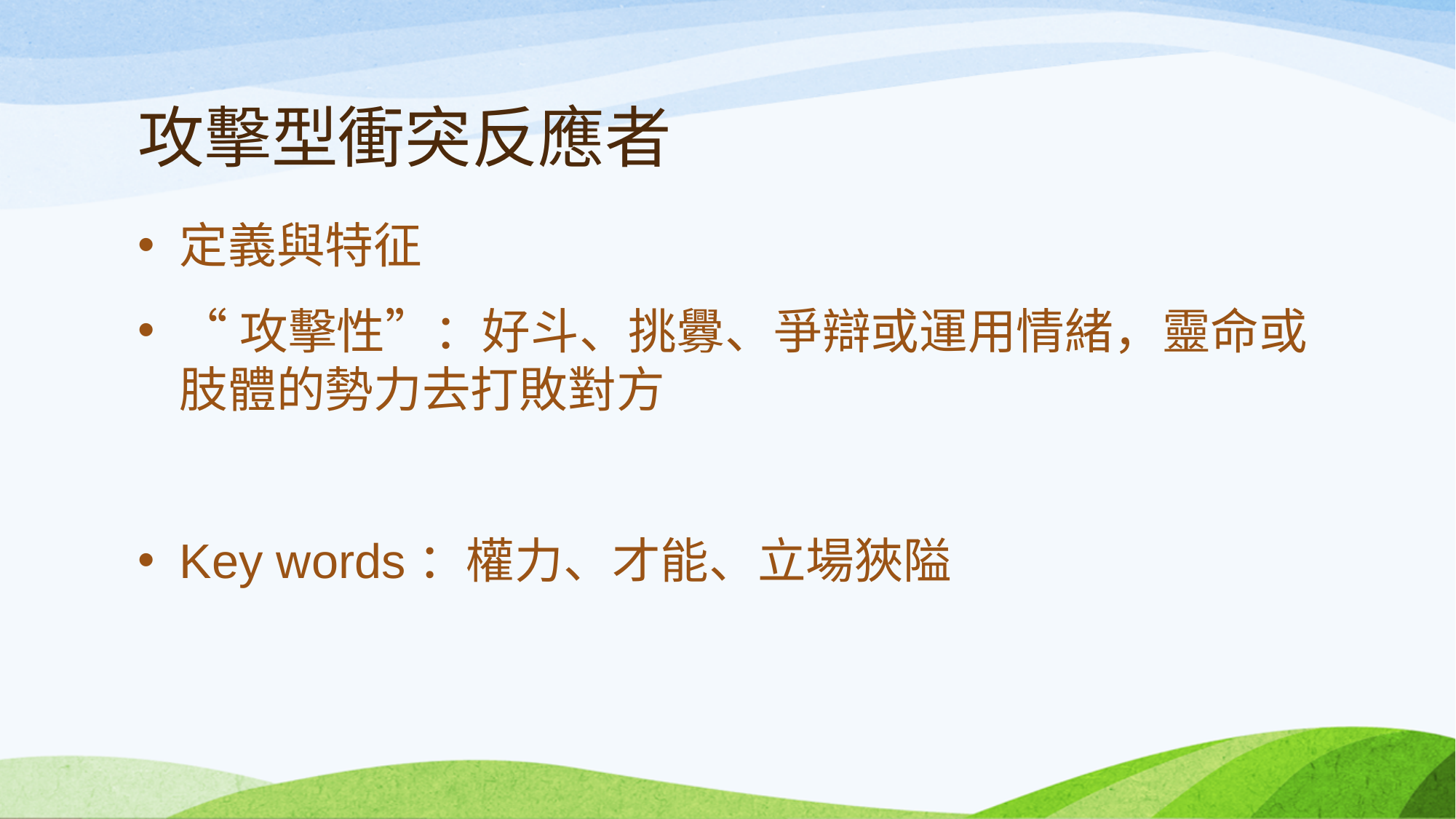

# 攻擊型衝突反應者
定義與特征
“攻擊性”：好斗、挑釁、爭辯或運用情緒，靈命或肢體的勢力去打敗對方

Key words：權力、才能、立場狹隘